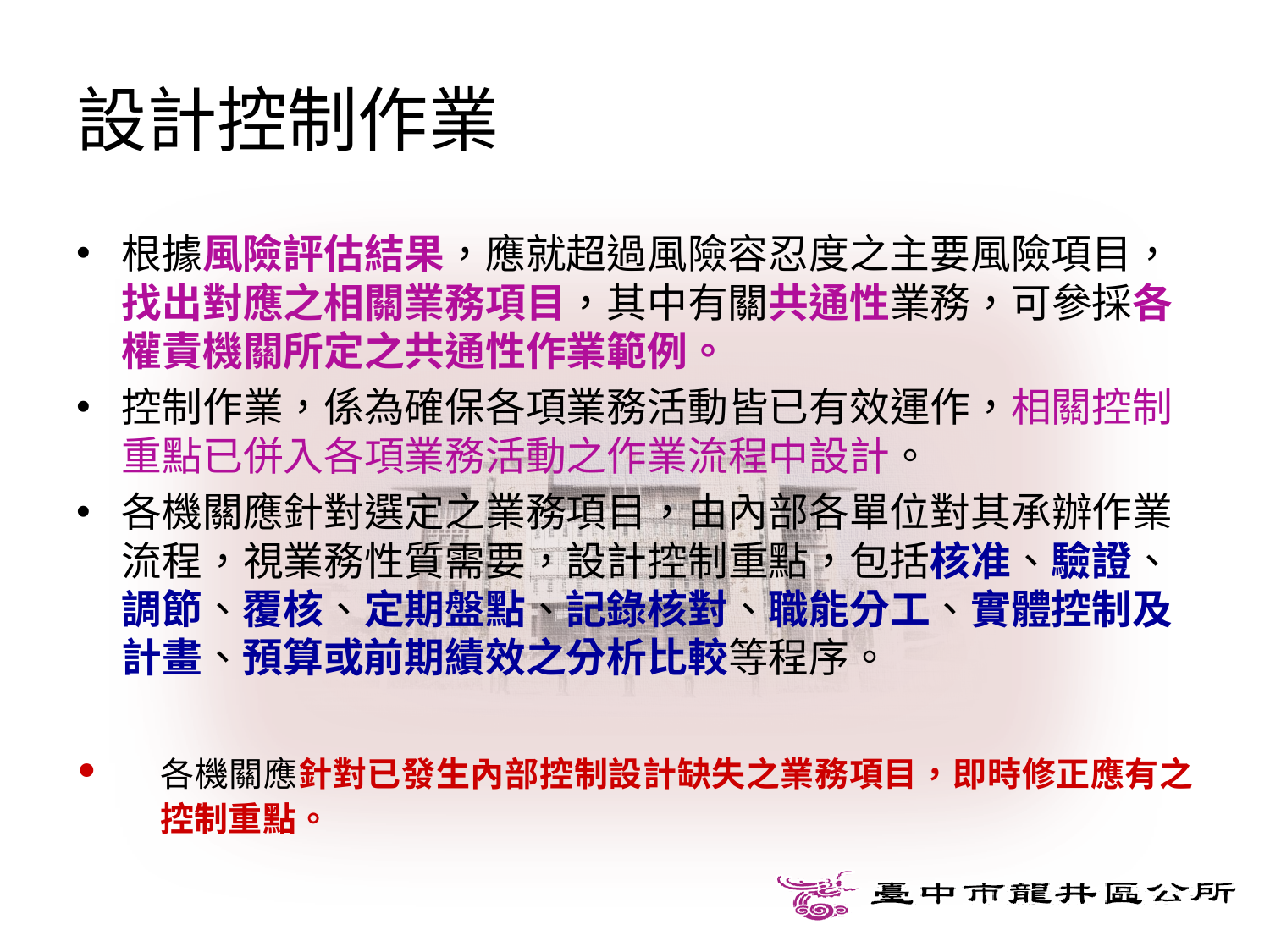

# 設計控制作業
根據風險評估結果，應就超過風險容忍度之主要風險項目，找出對應之相關業務項目，其中有關共通性業務，可參採各權責機關所定之共通性作業範例。
控制作業，係為確保各項業務活動皆已有效運作，相關控制重點已併入各項業務活動之作業流程中設計。
各機關應針對選定之業務項目，由內部各單位對其承辦作業流程，視業務性質需要，設計控制重點，包括核准、驗證、調節、覆核、定期盤點、記錄核對、職能分工、實體控制及計畫、預算或前期績效之分析比較等程序。

各機關應針對已發生內部控制設計缺失之業務項目，即時修正應有之控制重點。